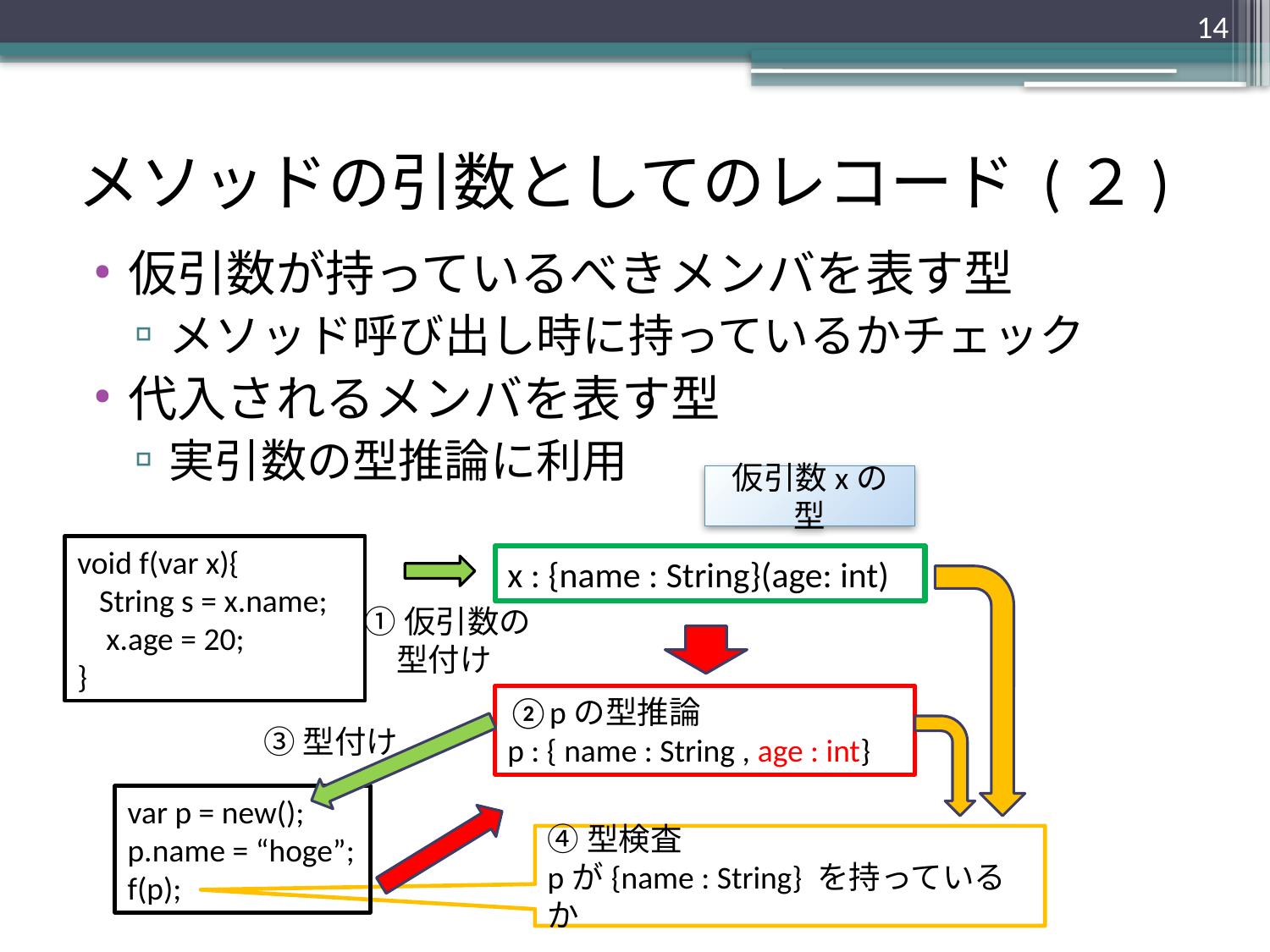

14
# メソッドの引数としてのレコード (２)
仮引数が持っているべきメンバを表す型
メソッド呼び出し時に持っているかチェック
代入されるメンバを表す型
実引数の型推論に利用
仮引数xの型
void f(var x){
   String s = x.name;
    x.age = 20;
}
x : {name : String}(age: int)

①仮引数の
　型付け

②pの型推論
p : { name : String , age : int}
③型付け

var p = new();
p.name = “hoge”;
f(p);
④型検査
pが{name : String} を持っているか